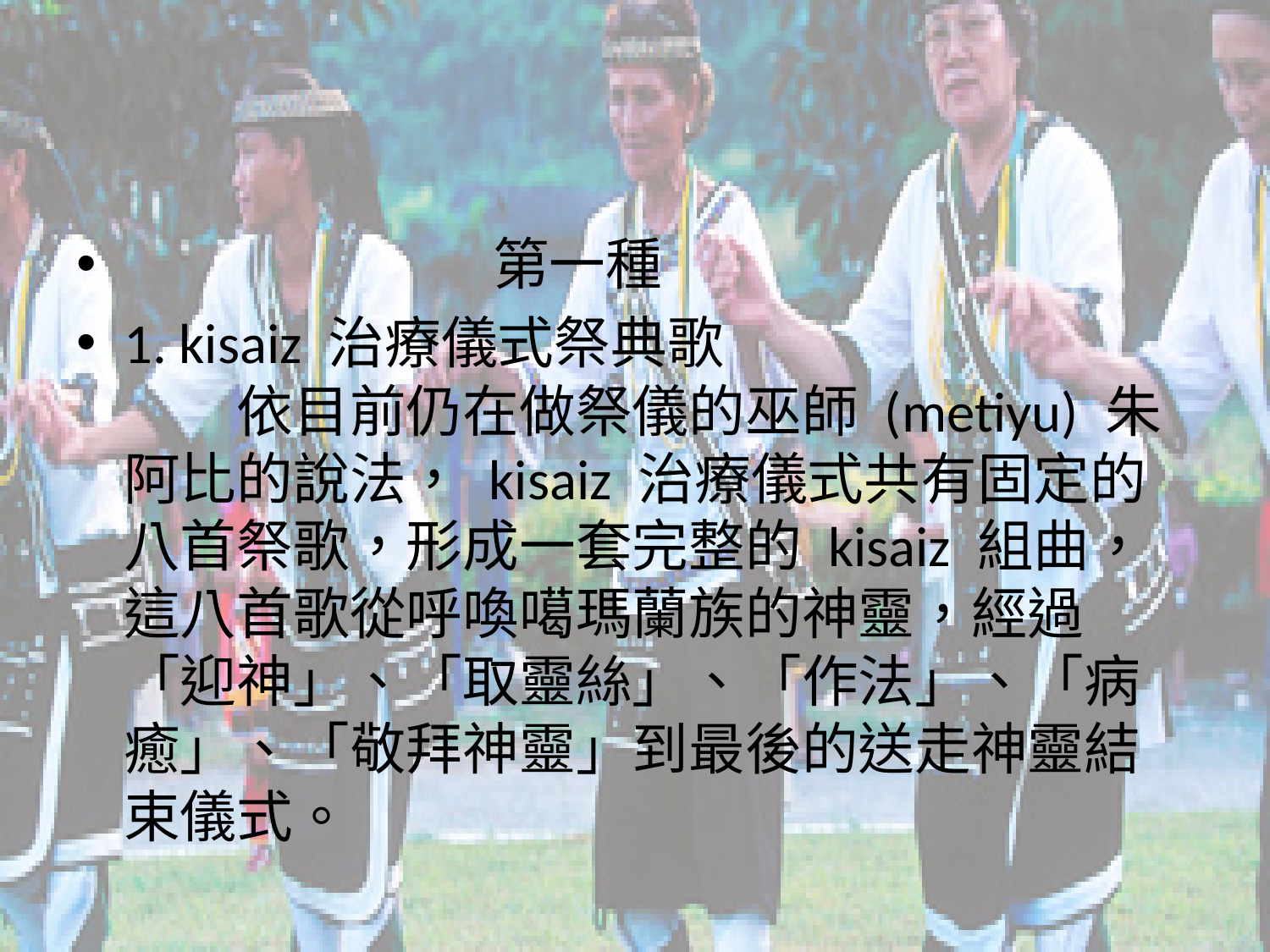

#
                            第一種
1. kisaiz 治療儀式祭典歌
　　依目前仍在做祭儀的巫師 (metiyu) 朱阿比的說法， kisaiz 治療儀式共有固定的八首祭歌，形成一套完整的 kisaiz 組曲，這八首歌從呼喚噶瑪蘭族的神靈，經過「迎神」、「取靈絲」、「作法」、「病癒」、「敬拜神靈」到最後的送走神靈結束儀式。